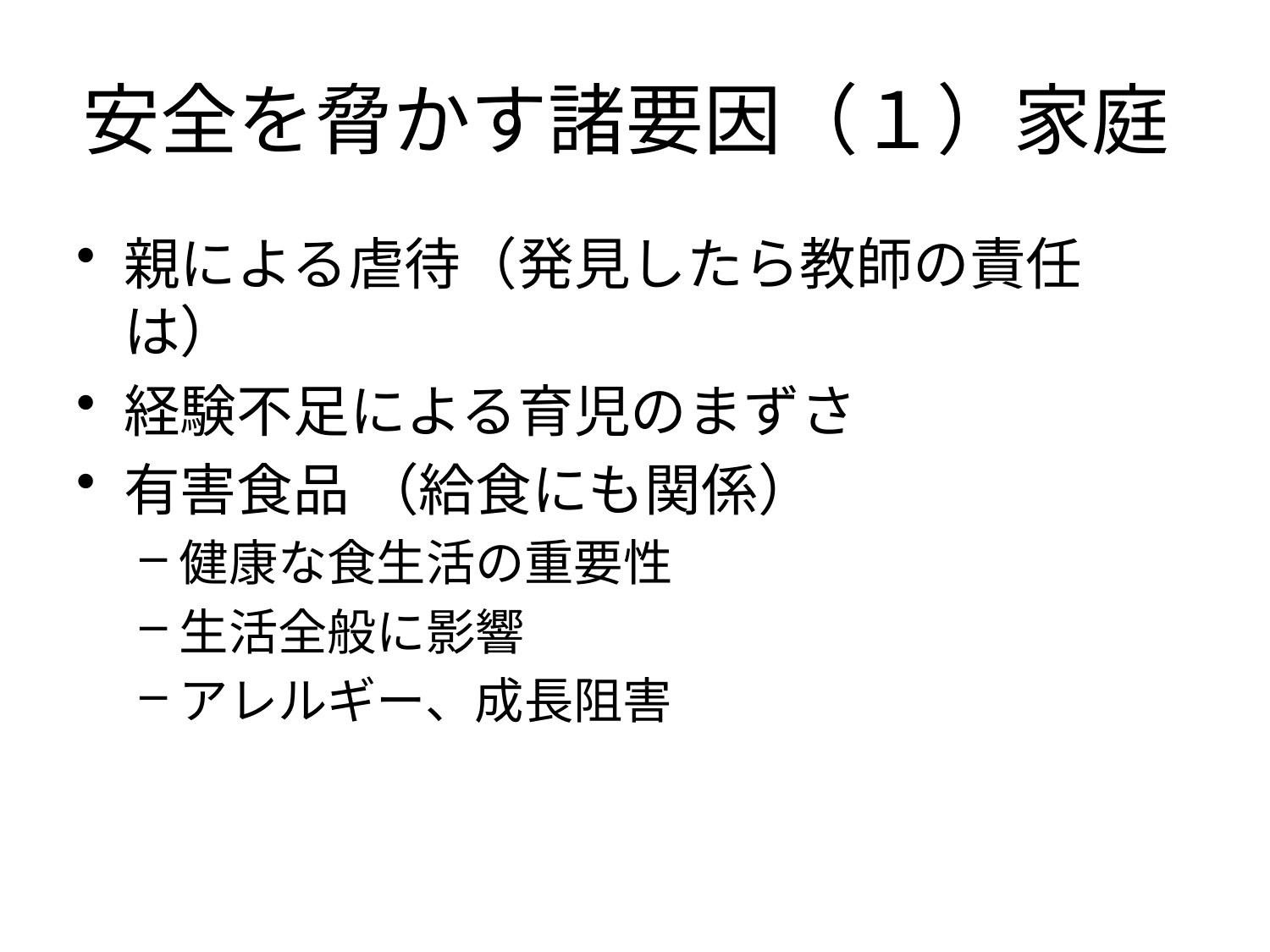

# 安全を脅かす諸要因（１）家庭
親による虐待（発見したら教師の責任は）
経験不足による育児のまずさ
有害食品 （給食にも関係）
健康な食生活の重要性
生活全般に影響
アレルギー、成長阻害